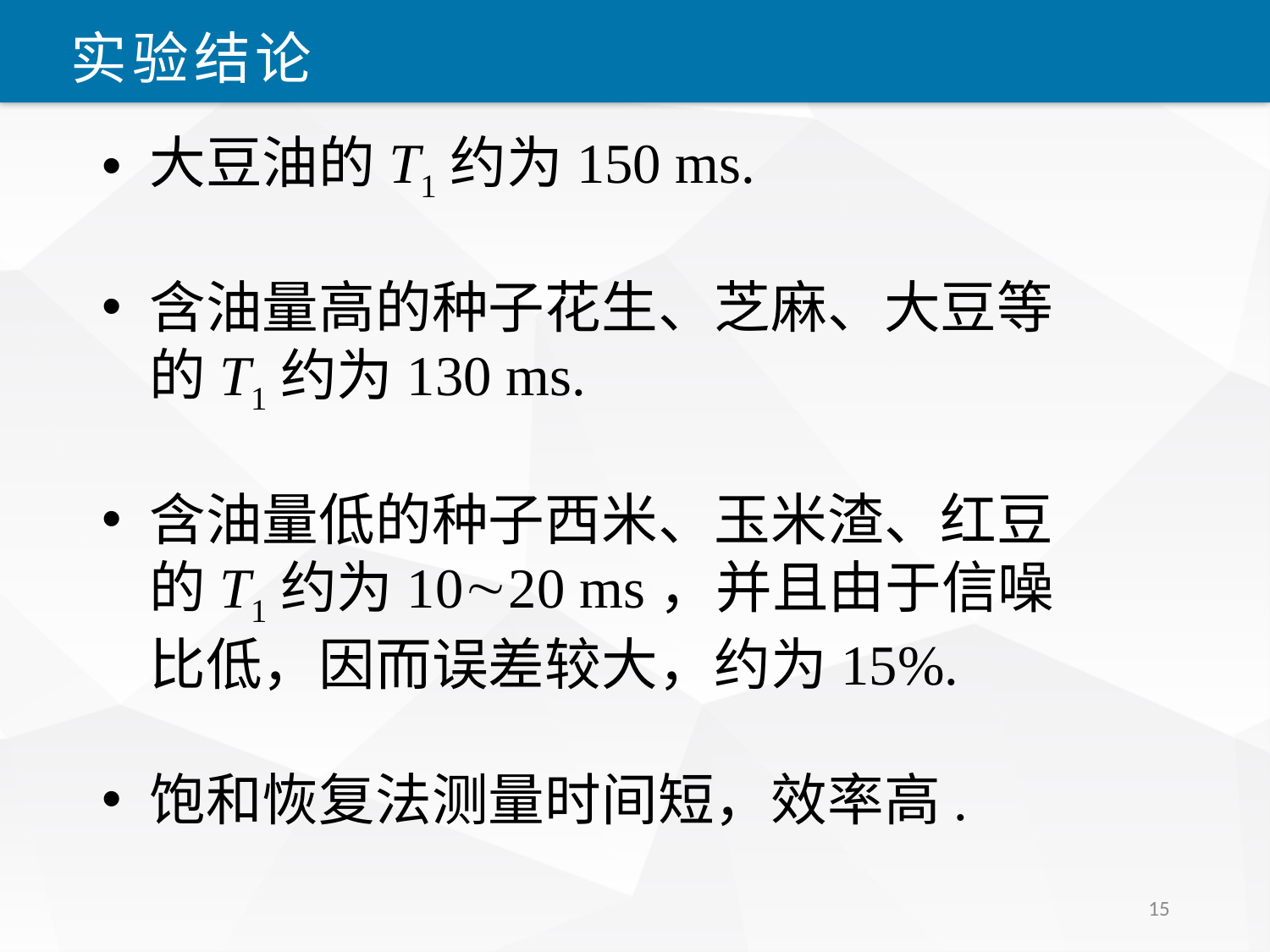

实验结论
大豆油的T1约为150 ms.

含油量高的种子花生、芝麻、大豆等的T1约为130 ms.

含油量低的种子西米、玉米渣、红豆的T1约为10∼20 ms，并且由于信噪比低，因而误差较大，约为15%.

饱和恢复法测量时间短，效率高.
15